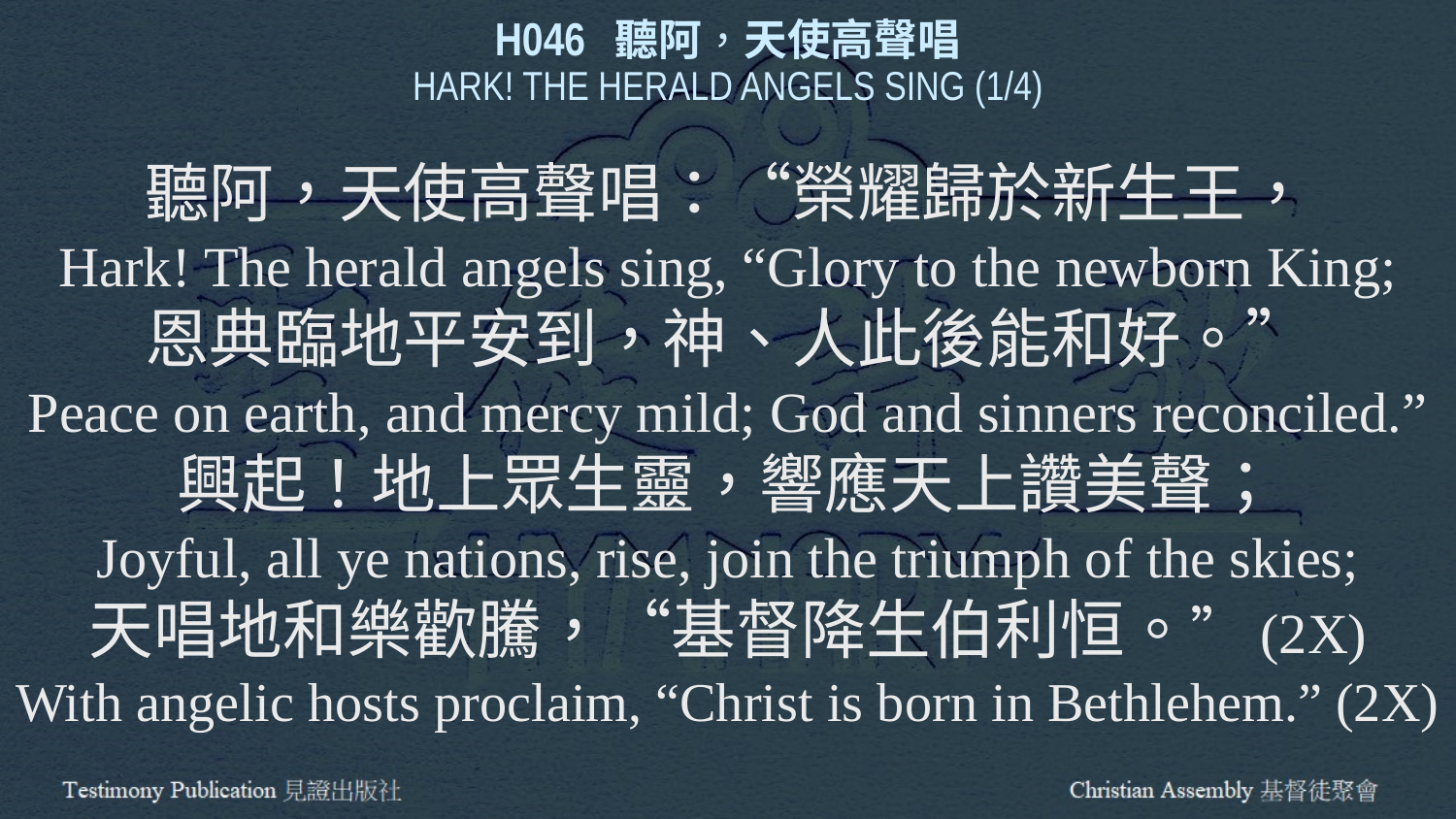

H046  聽阿，天使高聲唱
HARK! THE HERALD ANGELS SING (1/4)
聽阿，天使高聲唱：“榮耀歸於新生王，
Hark! The herald angels sing, “Glory to the newborn King;
恩典臨地平安到，神、人此後能和好。”
Peace on earth, and mercy mild; God and sinners reconciled.”
興起！地上眾生靈，響應天上讚美聲；
Joyful, all ye nations, rise, join the triumph of the skies;
天唱地和樂歡騰，“基督降生伯利恒。”(2X)
With angelic hosts proclaim, “Christ is born in Bethlehem.” (2X)